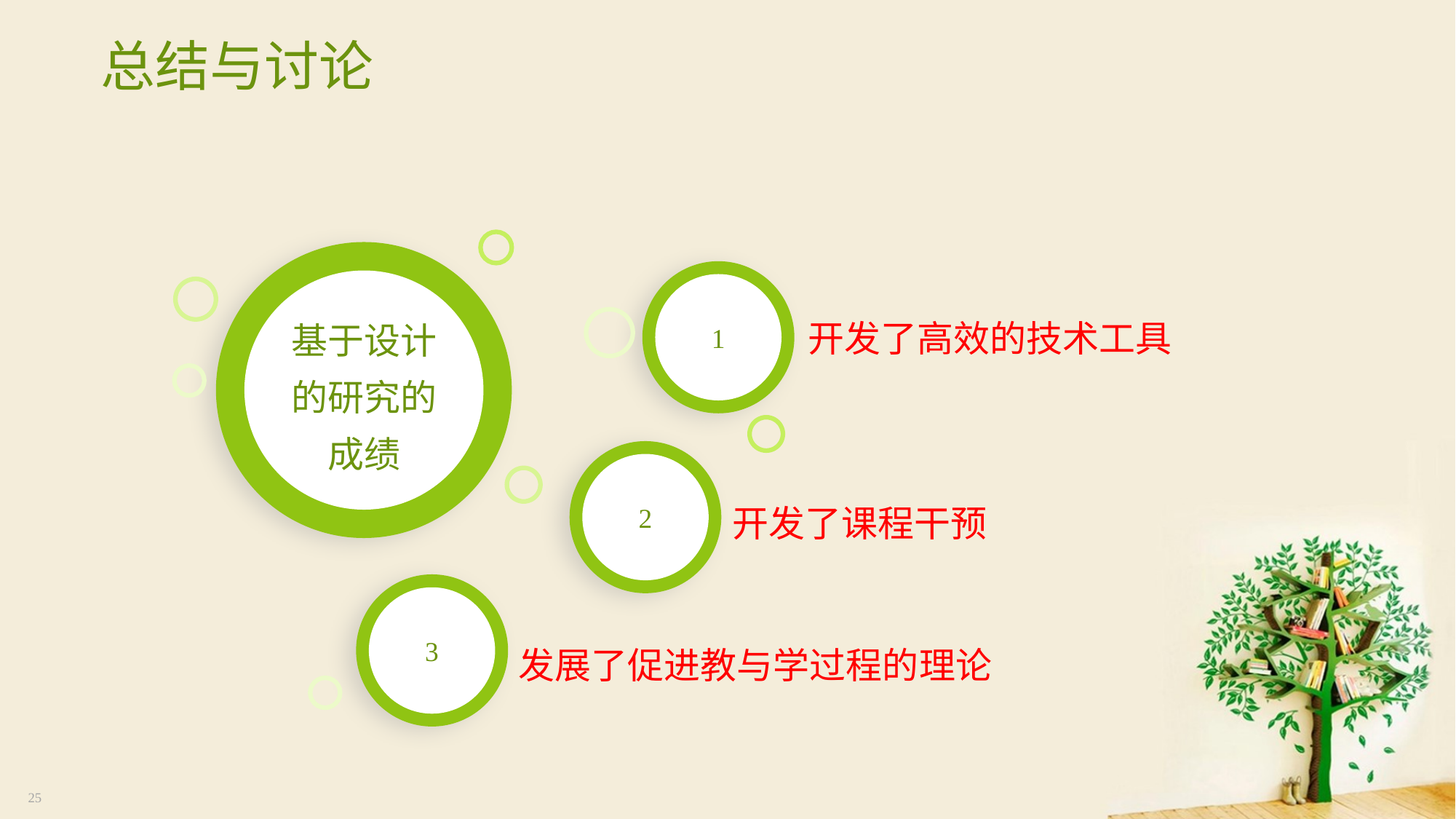

# 总结与讨论

基于设计的研究的成绩
1
开发了高效的技术工具

2

开发了课程干预

3
发展了促进教与学过程的理论

25